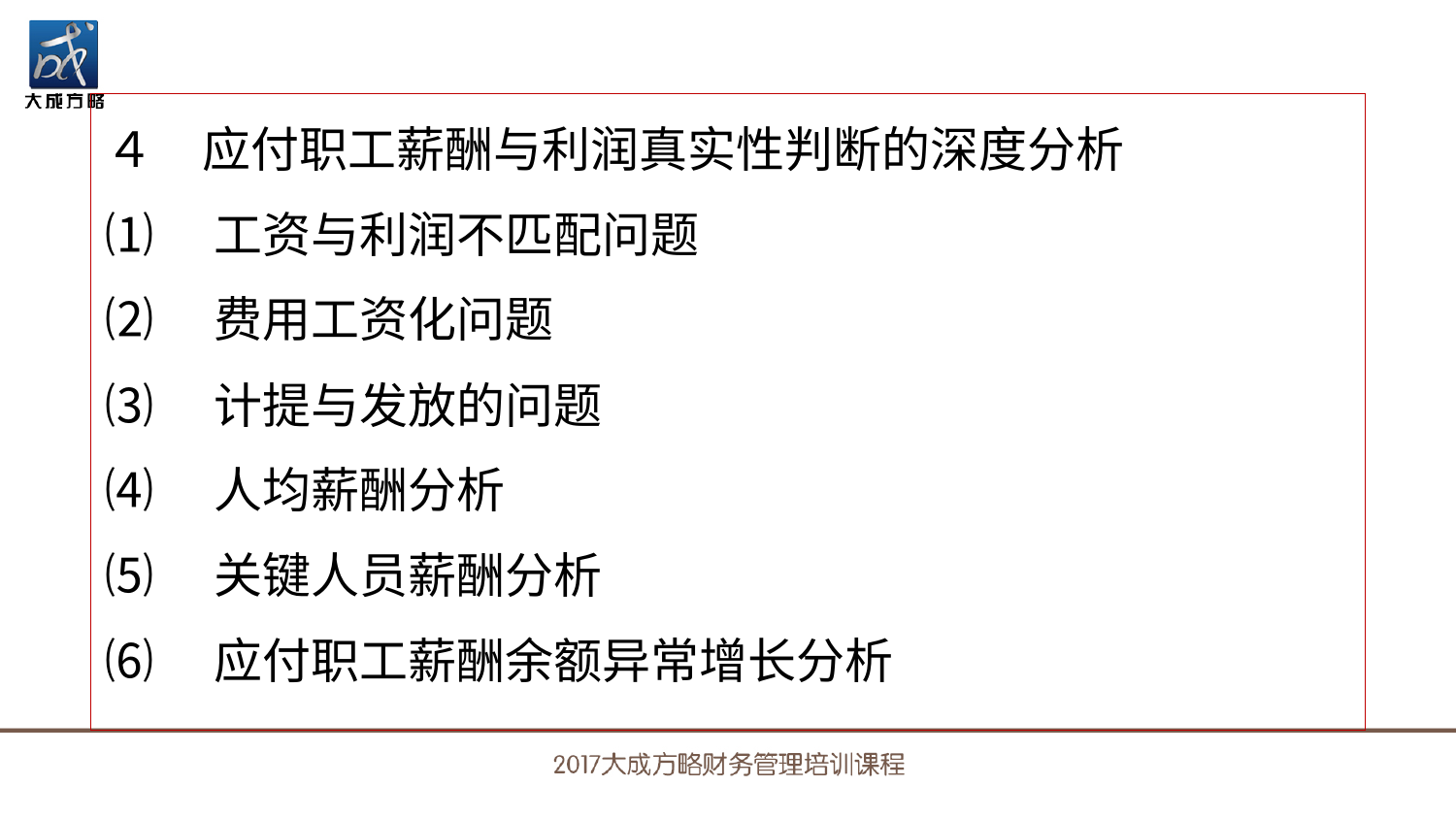

４　应付职工薪酬与利润真实性判断的深度分析
⑴　工资与利润不匹配问题
⑵　费用工资化问题
⑶　计提与发放的问题
⑷　人均薪酬分析
⑸　关键人员薪酬分析
⑹　应付职工薪酬余额异常增长分析